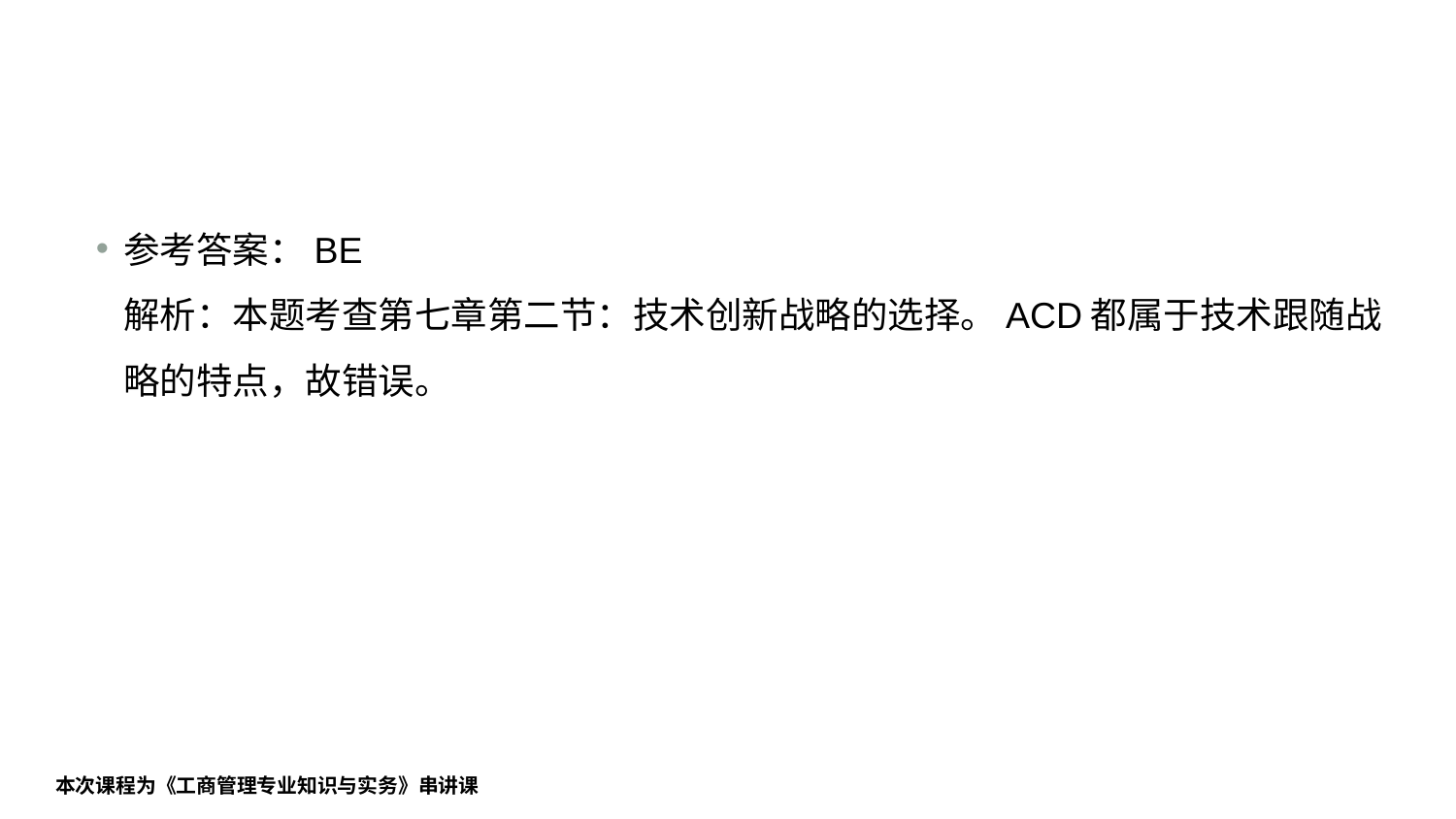

#

参考答案：BE
解析：本题考查第七章第二节：技术创新战略的选择。ACD都属于技术跟随战略的特点，故错误。